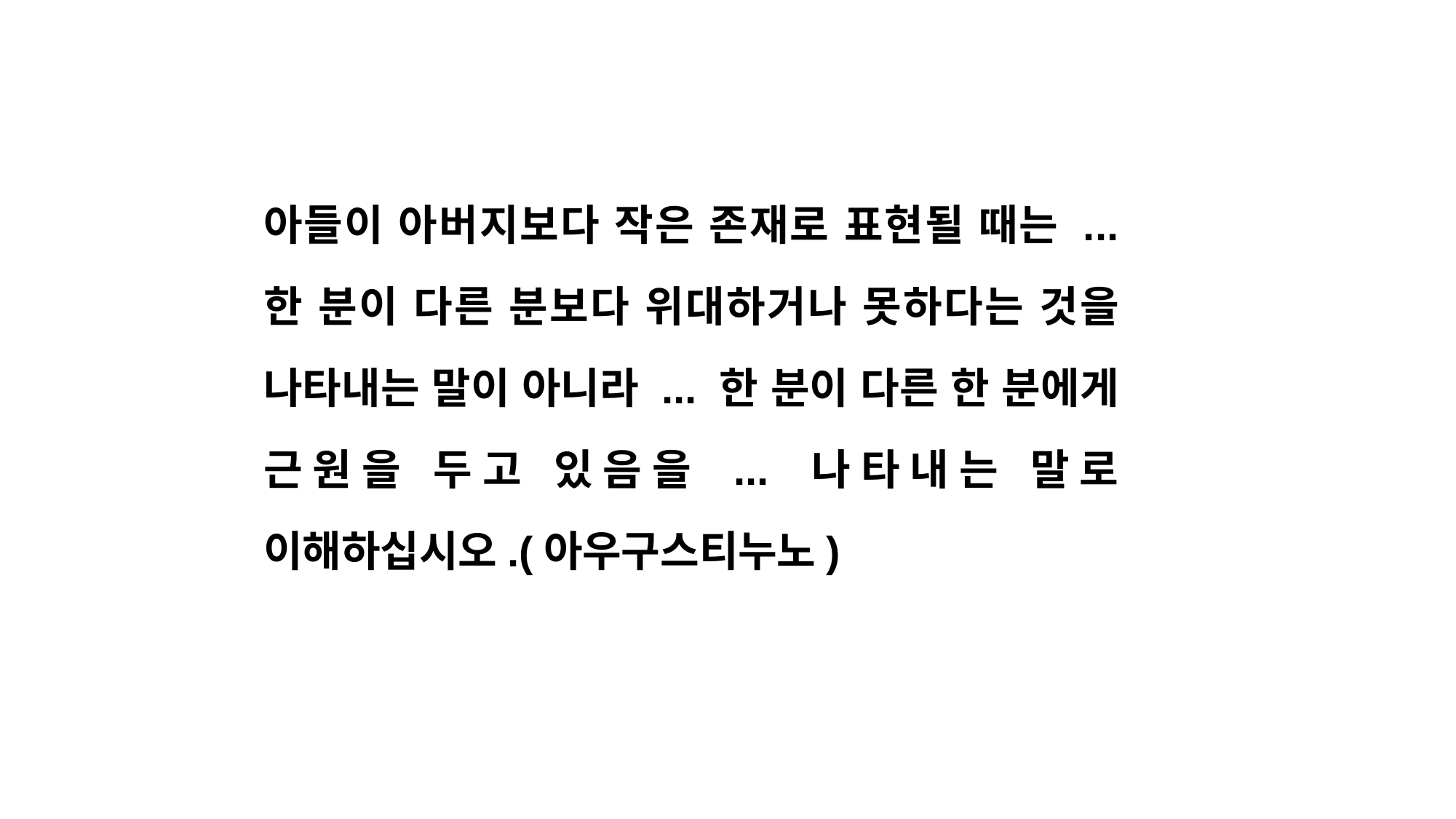

아들이 아버지보다 작은 존재로 표현될 때는 ... 한 분이 다른 분보다 위대하거나 못하다는 것을 나타내는 말이 아니라 ... 한 분이 다른 한 분에게 근원을 두고 있음을 ... 나타내는 말로 이해하십시오.(아우구스티누노)